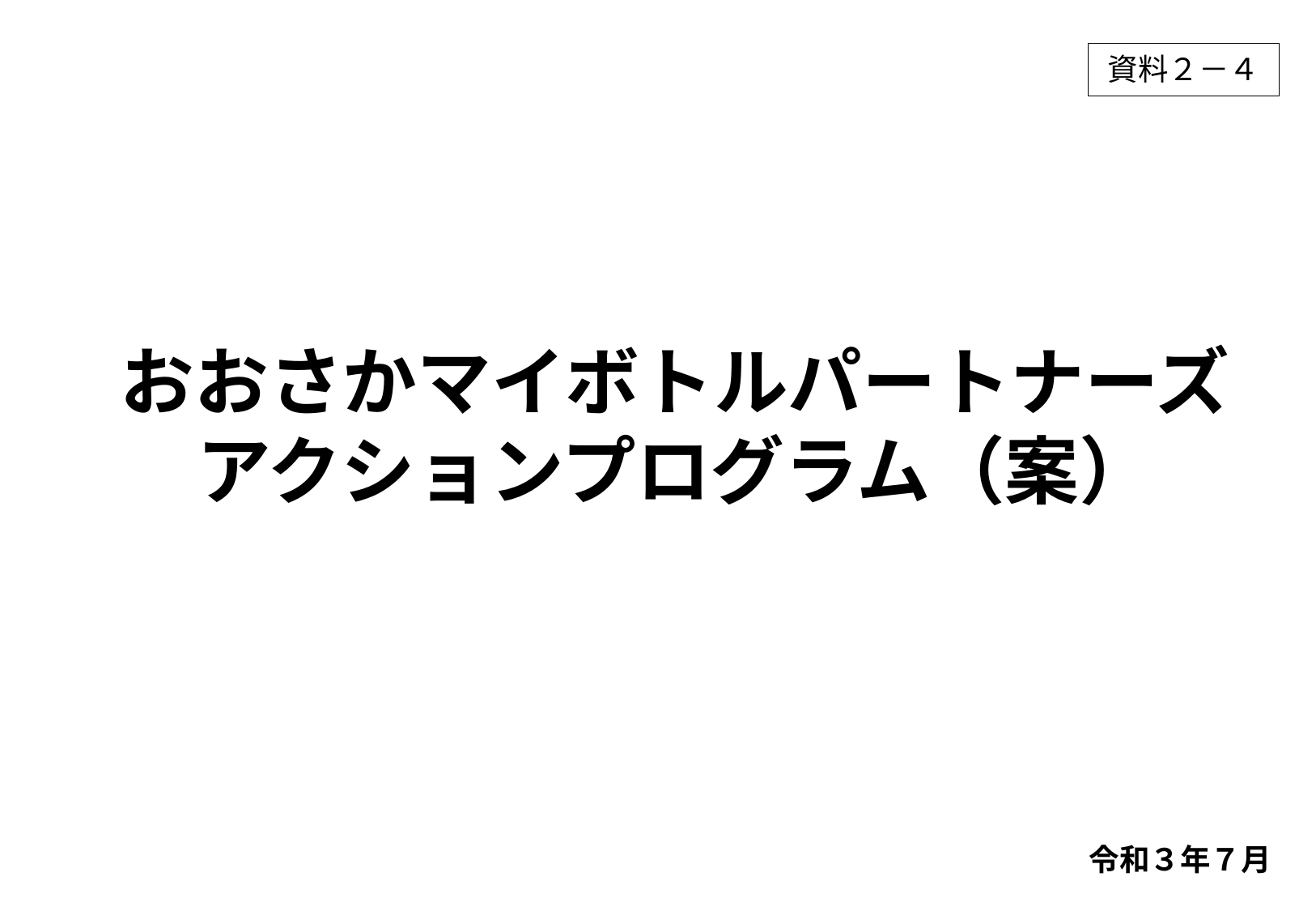

資料２－４

おおさかマイボトルパートナーズ
アクションプログラム（案）
令和３年７月